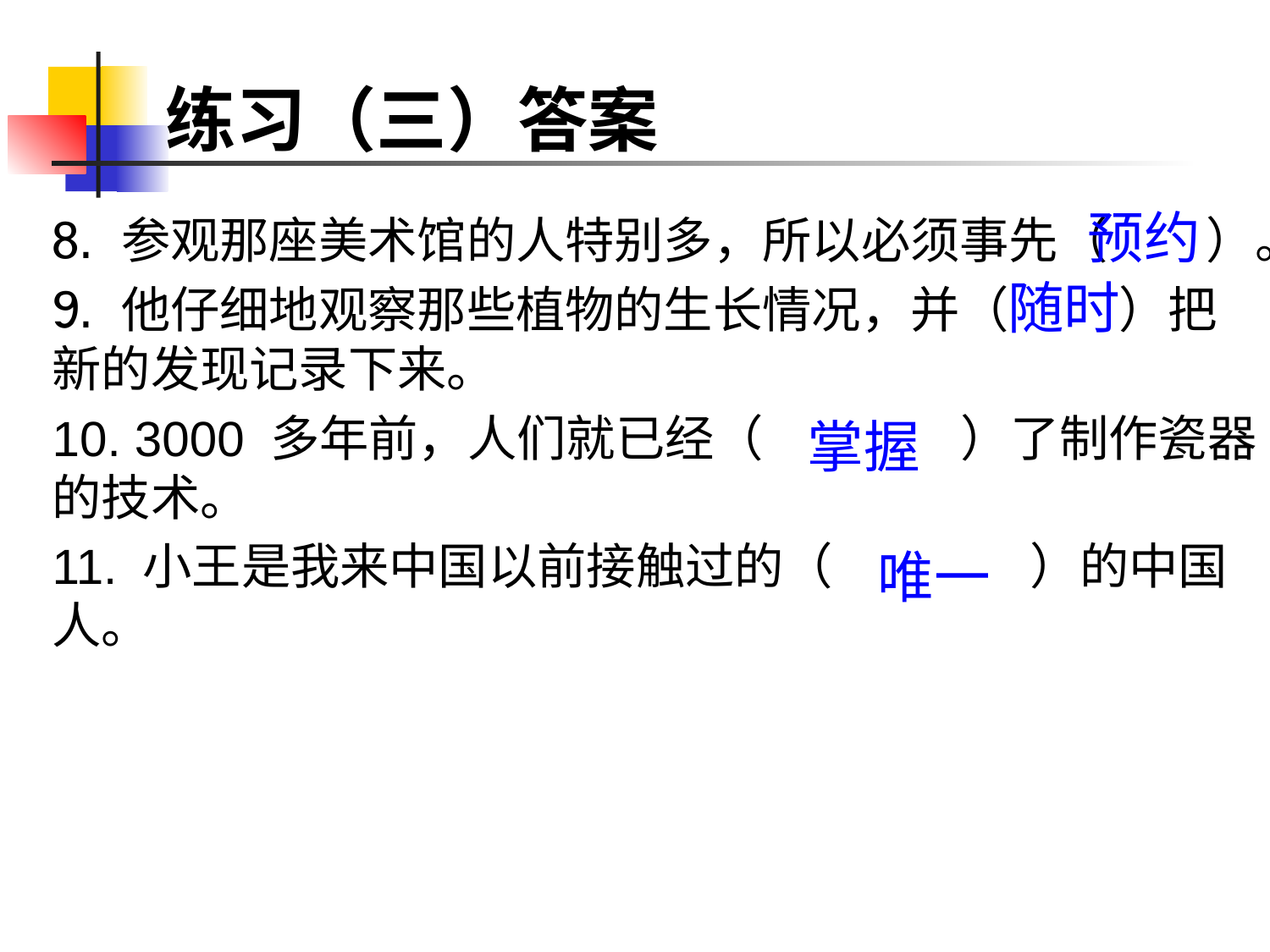

# 练习（三）答案
预约
8. 参观那座美术馆的人特别多，所以必须事先（　　）。
9. 他仔细地观察那些植物的生长情况，并（　 　）把新的发现记录下来。
10. 3000 多年前，人们就已经（　　　　）了制作瓷器的技术。
11. 小王是我来中国以前接触过的（　　　　）的中国人。

随时
掌握
唯一